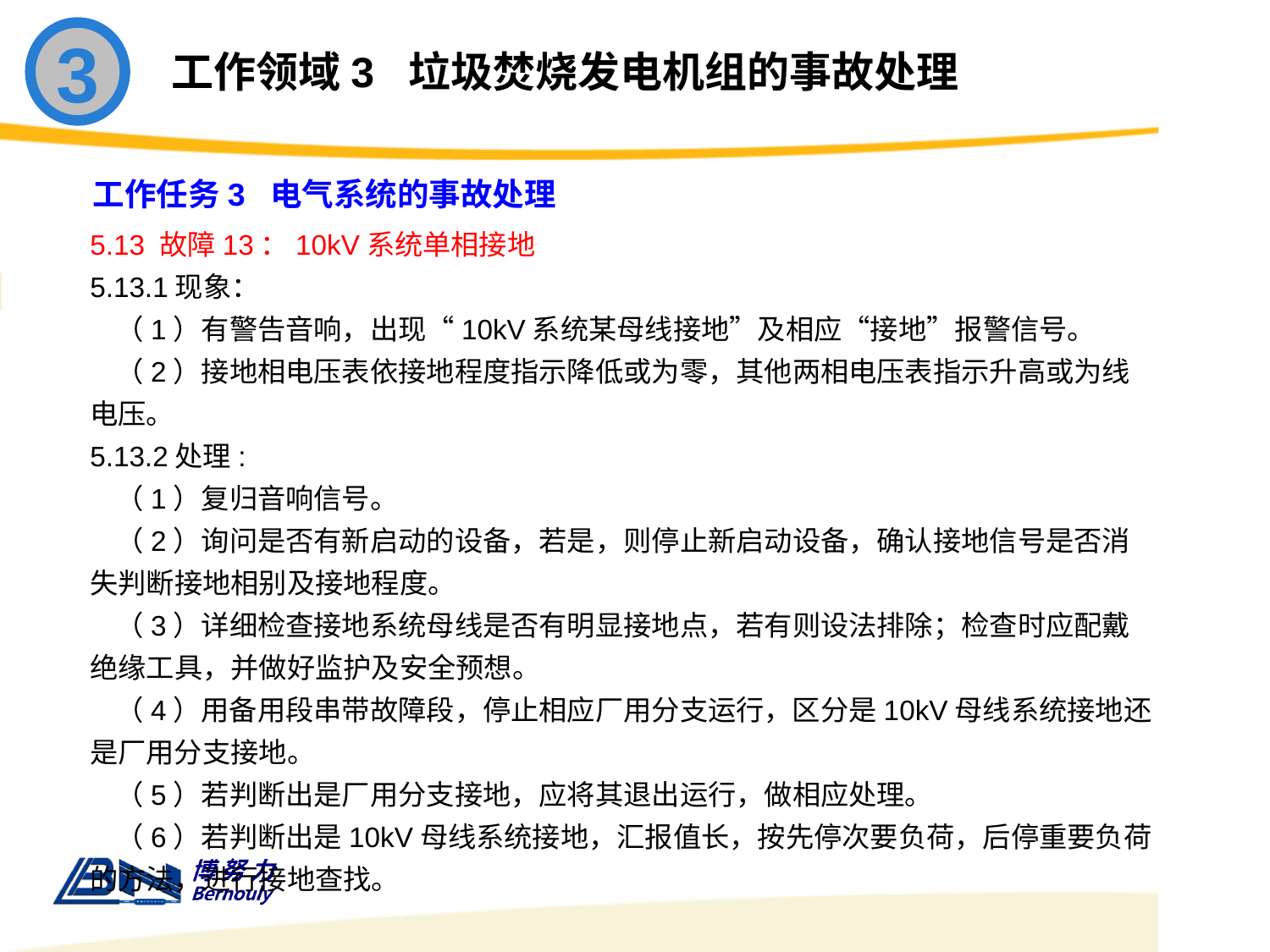

3
工作领域3  垃圾焚烧发电机组的事故处理
工作任务3  电气系统的事故处理
5.13 故障13：10kV系统单相接地
5.13.1现象：
   （1）有警告音响，出现“10kV系统某母线接地”及相应“接地”报警信号。
   （2）接地相电压表依接地程度指示降低或为零，其他两相电压表指示升高或为线电压。
5.13.2处理:
   （1）复归音响信号。
   （2）询问是否有新启动的设备，若是，则停止新启动设备，确认接地信号是否消失判断接地相别及接地程度。
   （3）详细检查接地系统母线是否有明显接地点，若有则设法排除；检查时应配戴绝缘工具，并做好监护及安全预想。
   （4）用备用段串带故障段，停止相应厂用分支运行，区分是10kV母线系统接地还是厂用分支接地。
   （5）若判断出是厂用分支接地，应将其退出运行，做相应处理。
   （6）若判断出是10kV母线系统接地，汇报值长，按先停次要负荷，后停重要负荷的方法，进行接地查找。